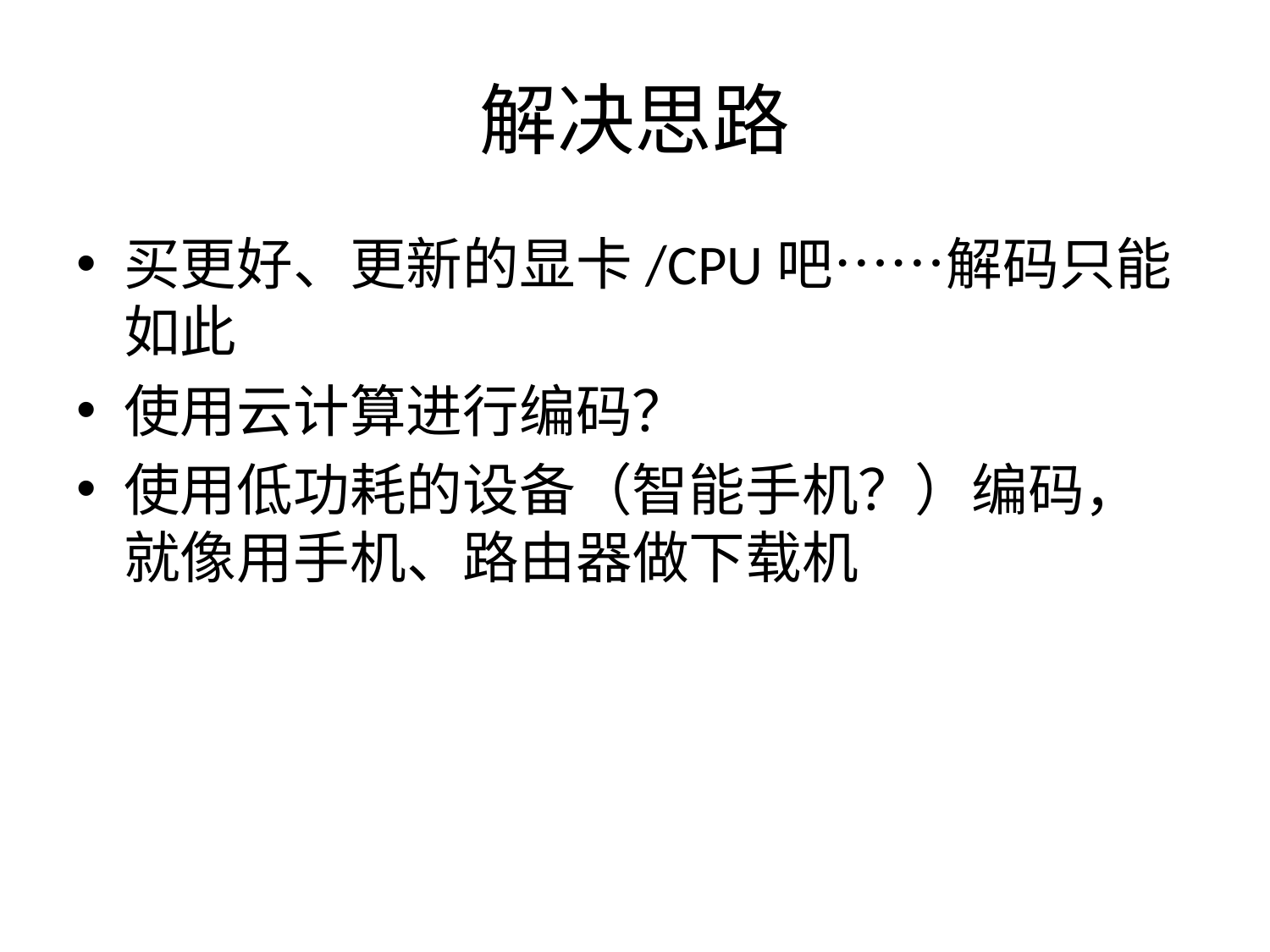

# 解决思路
买更好、更新的显卡/CPU吧……解码只能如此
使用云计算进行编码？
使用低功耗的设备（智能手机？）编码，就像用手机、路由器做下载机